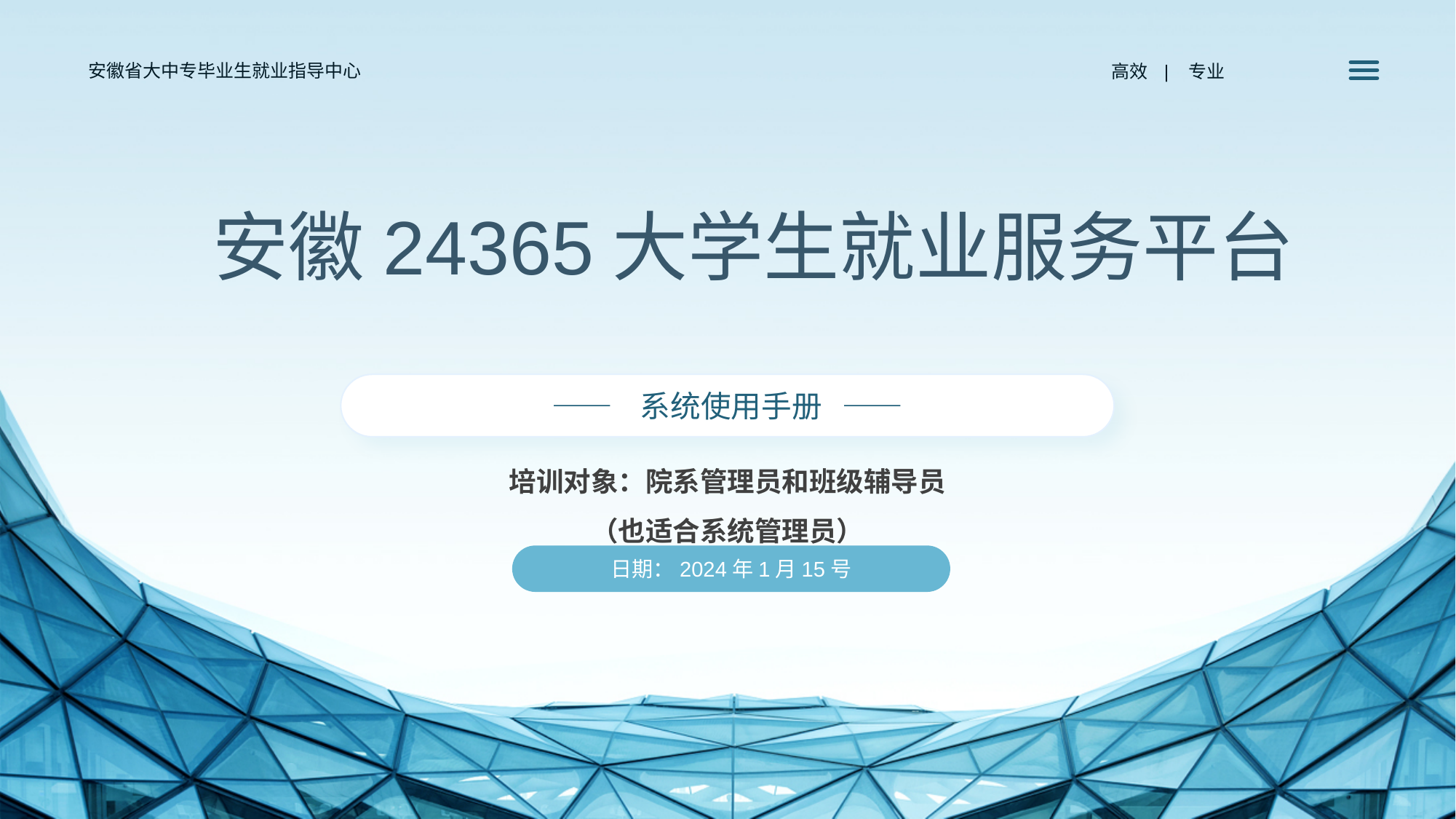

安徽省大中专毕业生就业指导中心
  高效   |   专业

安徽24365大学生就业服务平台

——   系统使用手册   ——
培训对象：院系管理员和班级辅导员
（也适合系统管理员）

日期：2024年1月15号